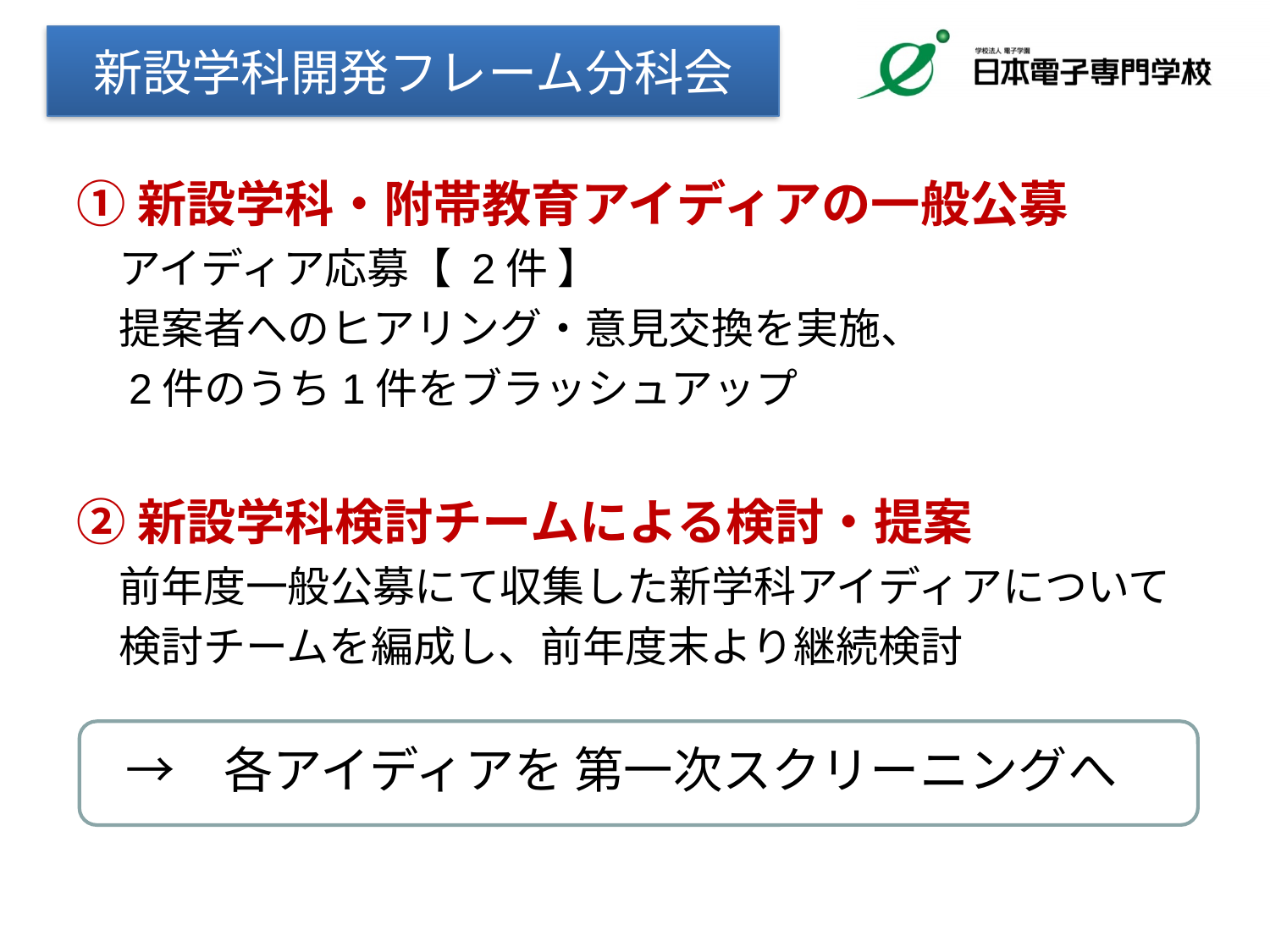

新設学科開発フレーム分科会
①新設学科・附帯教育アイディアの一般公募
　アイディア応募【 2件 】
　提案者へのヒアリング・意見交換を実施、
　2件のうち1件をブラッシュアップ

②新設学科検討チームによる検討・提案
　前年度一般公募にて収集した新学科アイディアについて
　検討チームを編成し、前年度末より継続検討

　→　各アイディアを 第一次スクリーニングへ